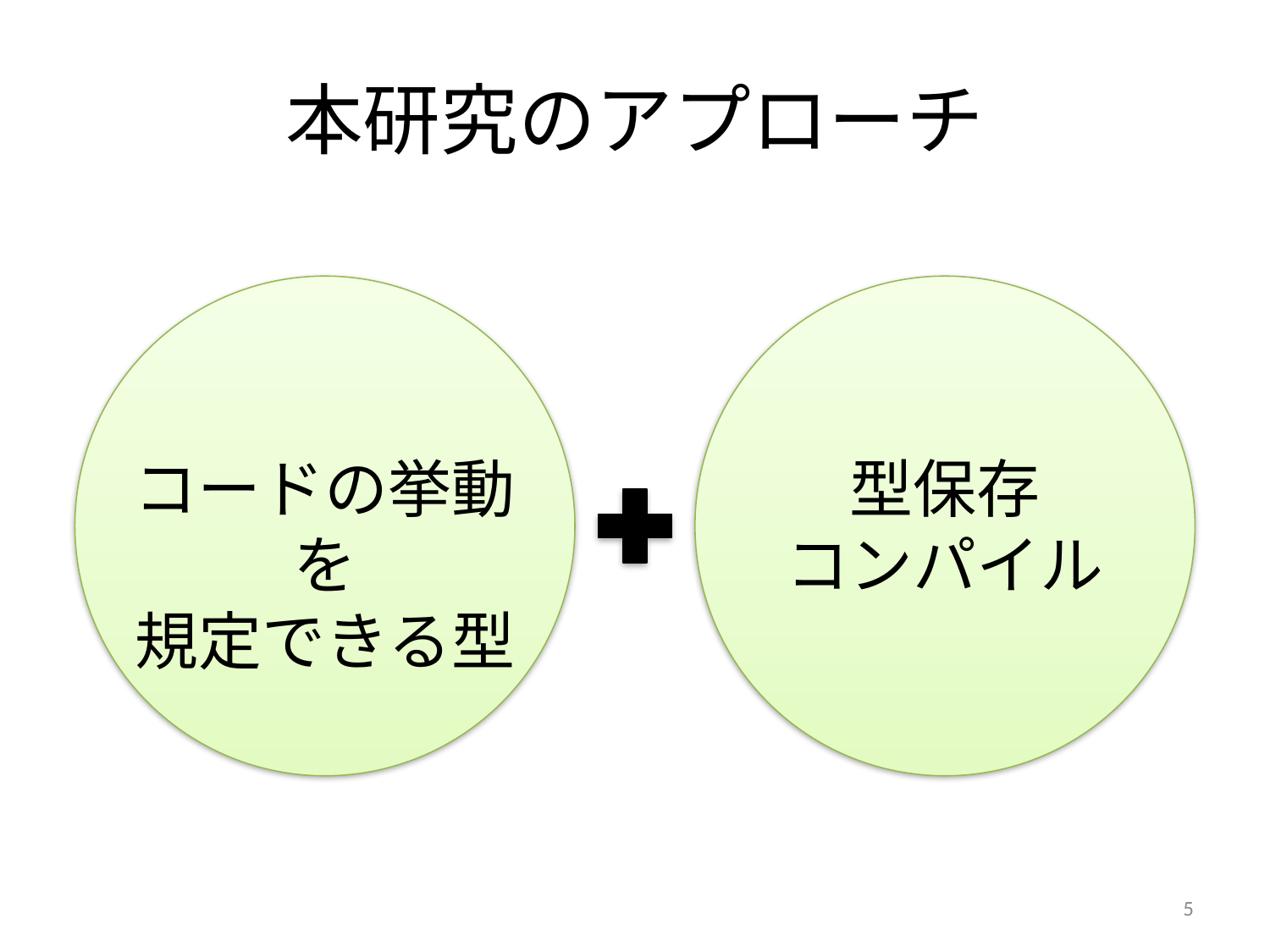

# 本研究のアプローチ

コードの挙動を
規定できる型
型保存
コンパイル

5